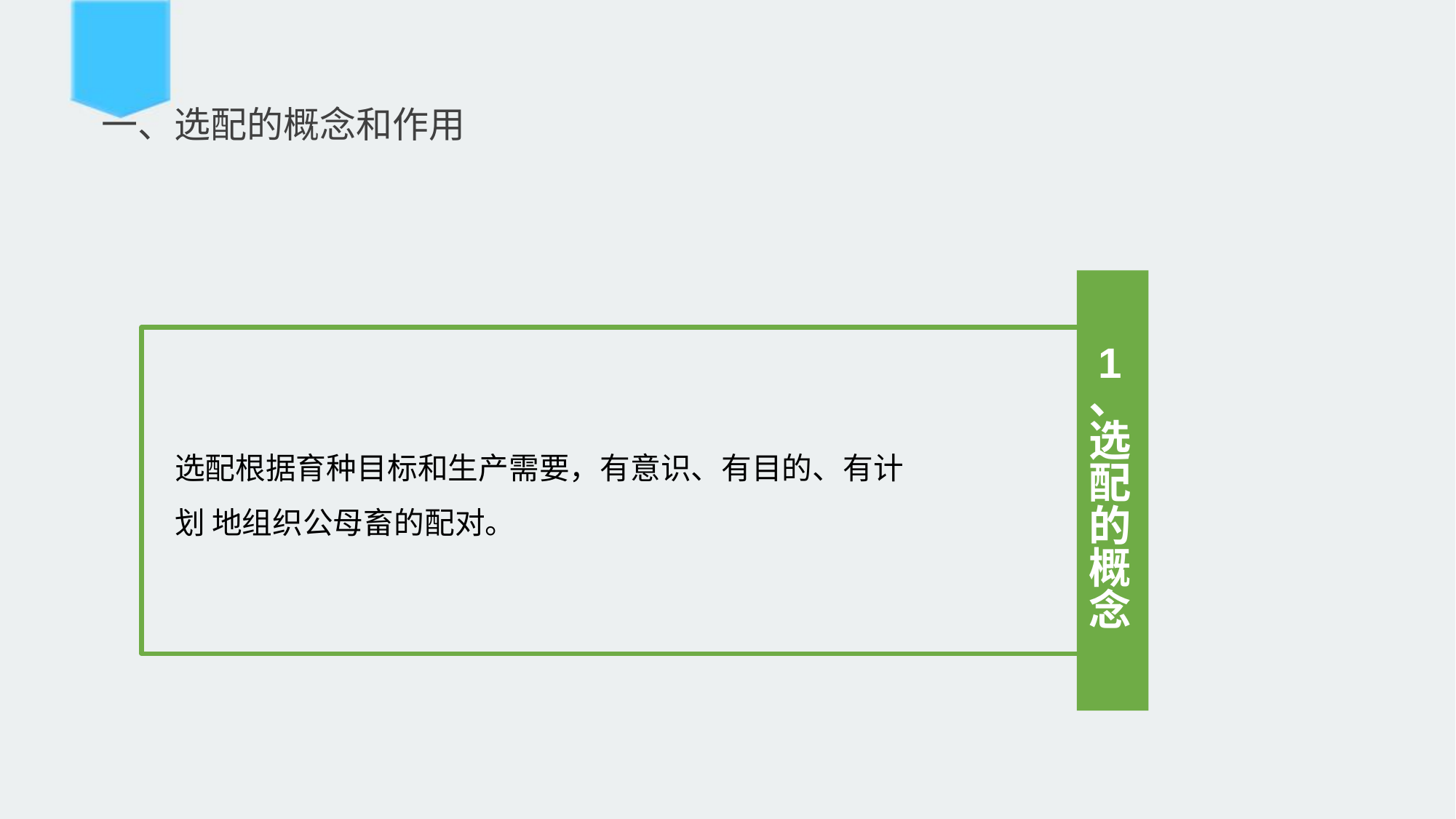

# 一、选配的概念和作用

1
、 选 配 的 概 念
选配根据育种目标和生产需要，有意识、有目的、有计划 地组织公母畜的配对。